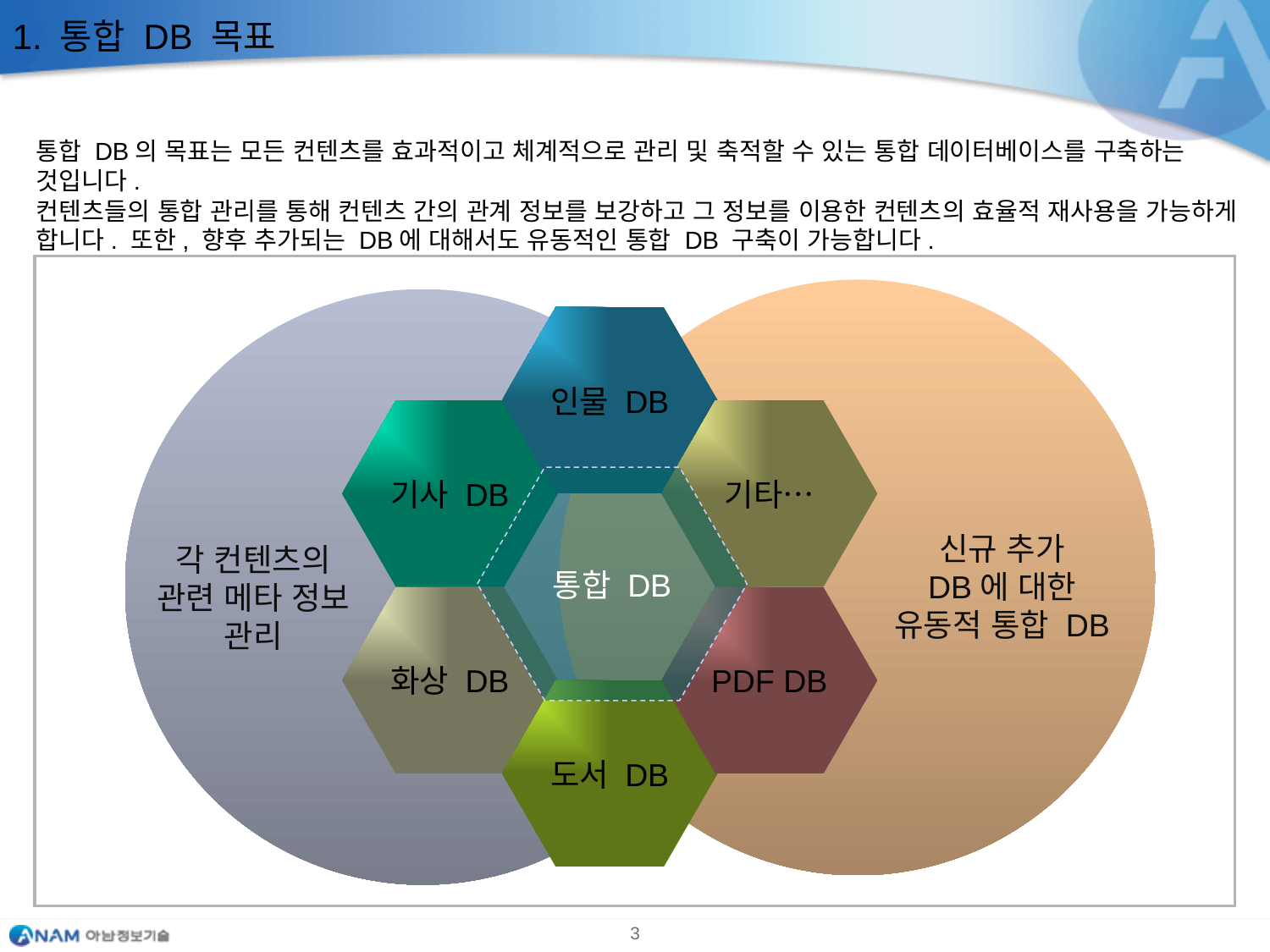

1. 통합 DB 목표
통합 DB의 목표는 모든 컨텐츠를 효과적이고 체계적으로 관리 및 축적할 수 있는 통합 데이터베이스를 구축하는 것입니다.
컨텐츠들의 통합 관리를 통해 컨텐츠 간의 관계 정보를 보강하고 그 정보를 이용한 컨텐츠의 효율적 재사용을 가능하게 합니다. 또한, 향후 추가되는 DB에 대해서도 유동적인 통합 DB 구축이 가능합니다.

인물 DB
기사 DB
기타…
통합 DB
신규 추가
DB에 대한
유동적 통합 DB
각 컨텐츠의
관련 메타 정보
관리
화상 DB
PDF DB
도서 DB